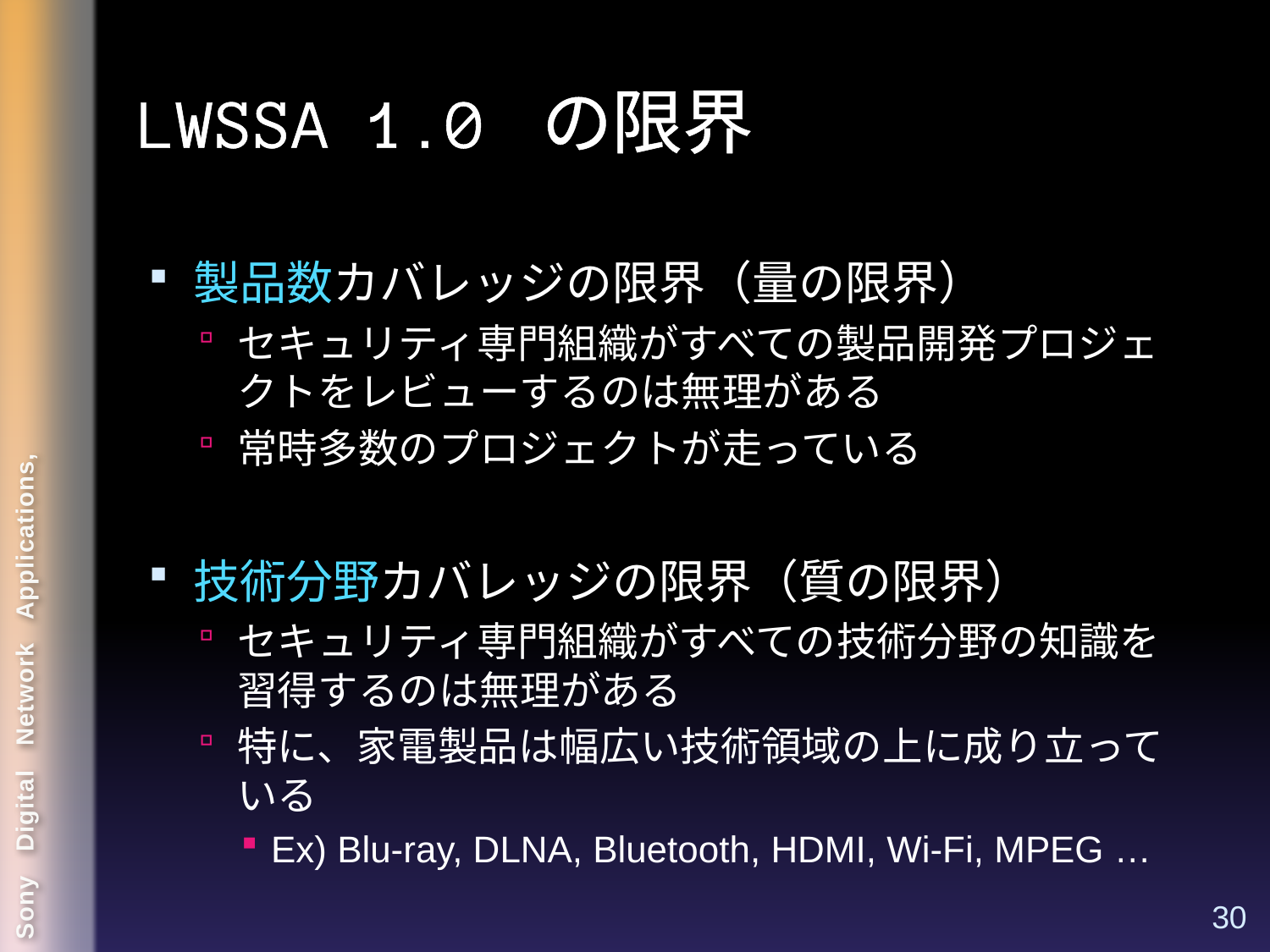

# LWSSA 1.0 の限界
製品数カバレッジの限界（量の限界）
セキュリティ専門組織がすべての製品開発プロジェクトをレビューするのは無理がある
常時多数のプロジェクトが走っている

技術分野カバレッジの限界（質の限界）
セキュリティ専門組織がすべての技術分野の知識を習得するのは無理がある
特に、家電製品は幅広い技術領域の上に成り立っている
Ex) Blu-ray, DLNA, Bluetooth, HDMI, Wi-Fi, MPEG …
30